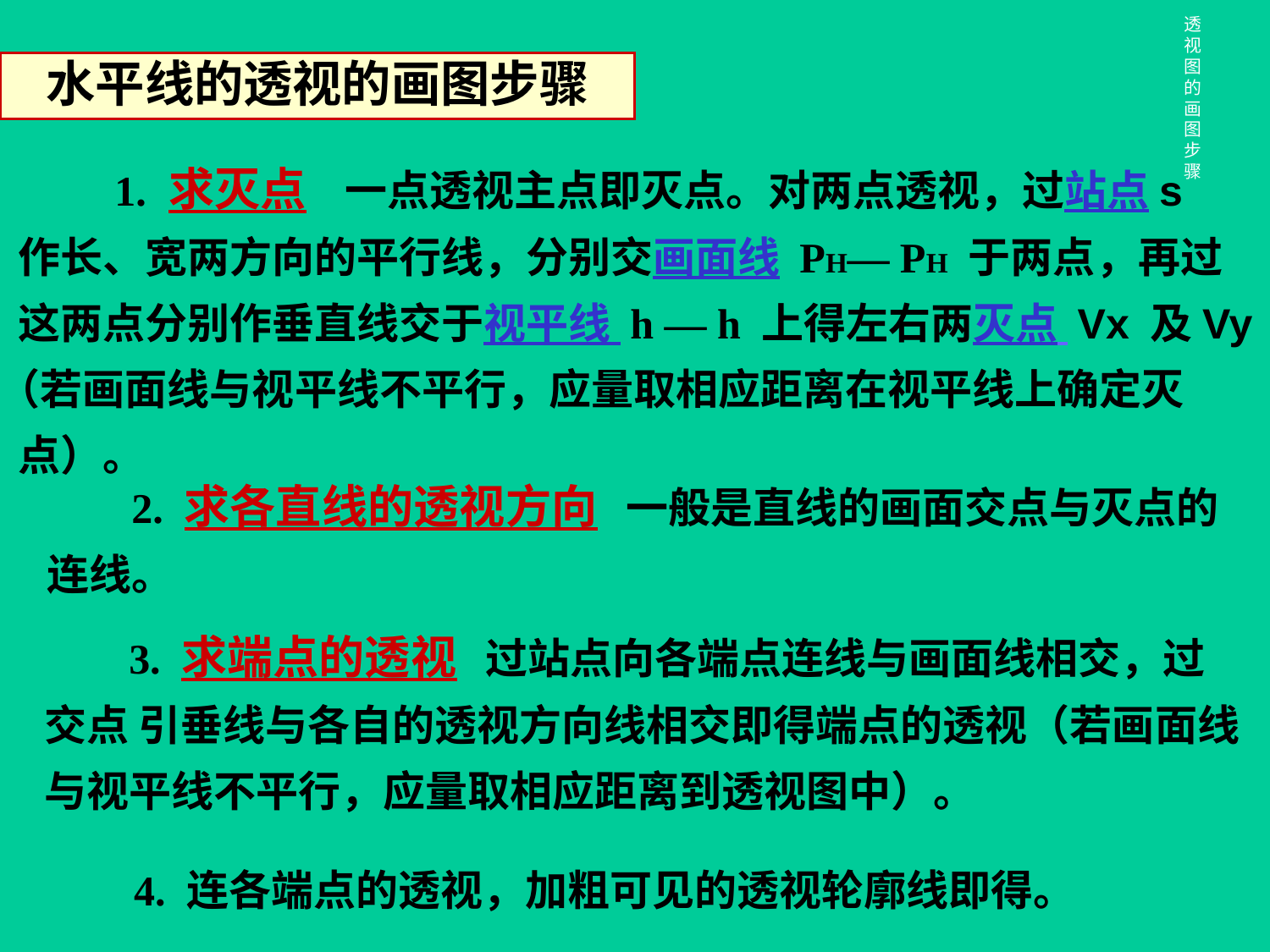

水平线的透视的画图步骤
# 透视图的画图步骤
           1. 求灭点    一点透视主点即灭点。对两点透视，过站点s
 作长、宽两方向的平行线，分别交画面线 PH— PH 于两点，再过
 这两点分别作垂直线交于视平线 h — h 上得左右两灭点 Vx 及Vy
（若画面线与视平线不平行，应量取相应距离在视平线上确定灭
 点）。
        2. 求各直线的透视方向   一般是直线的画面交点与灭点的
连线。
        3. 求端点的透视   过站点向各端点连线与画面线相交，过
交点 引垂线与各自的透视方向线相交即得端点的透视（若画面线与视平线不平行，应量取相应距离到透视图中）。
4. 连各端点的透视，加粗可见的透视轮廓线即得。